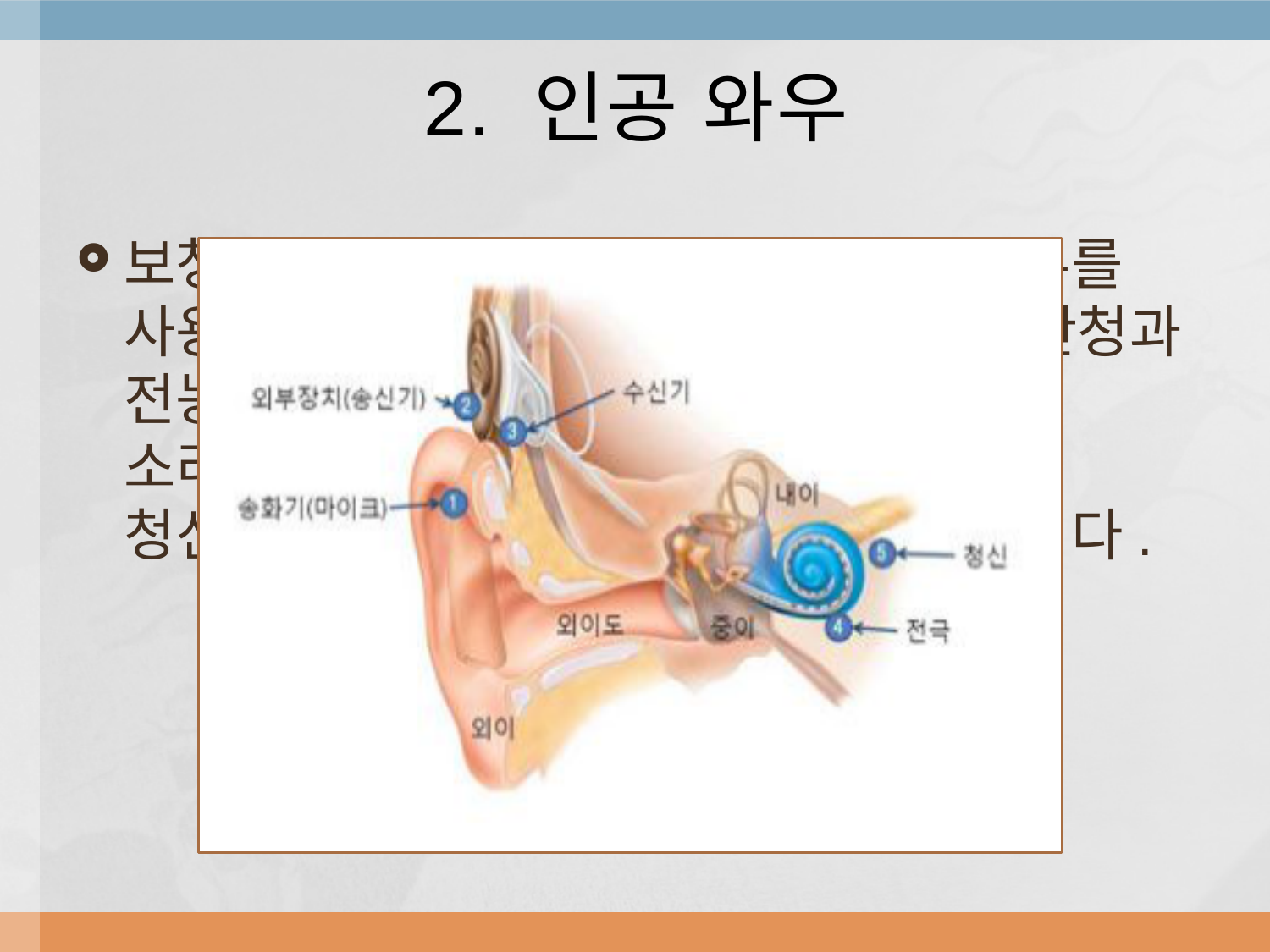

# 2. 인공 와우
보청기로 재활이 불가능할 경우 인공와우를 사용한다. 내이를 포함한 감각 신경선 난청과 전농인에게 내이를 대신하거나 우회하여 소리에너지를 전기에너지로 변환시켜 청신경을 직접 자극하는 전자보조 장치이다.